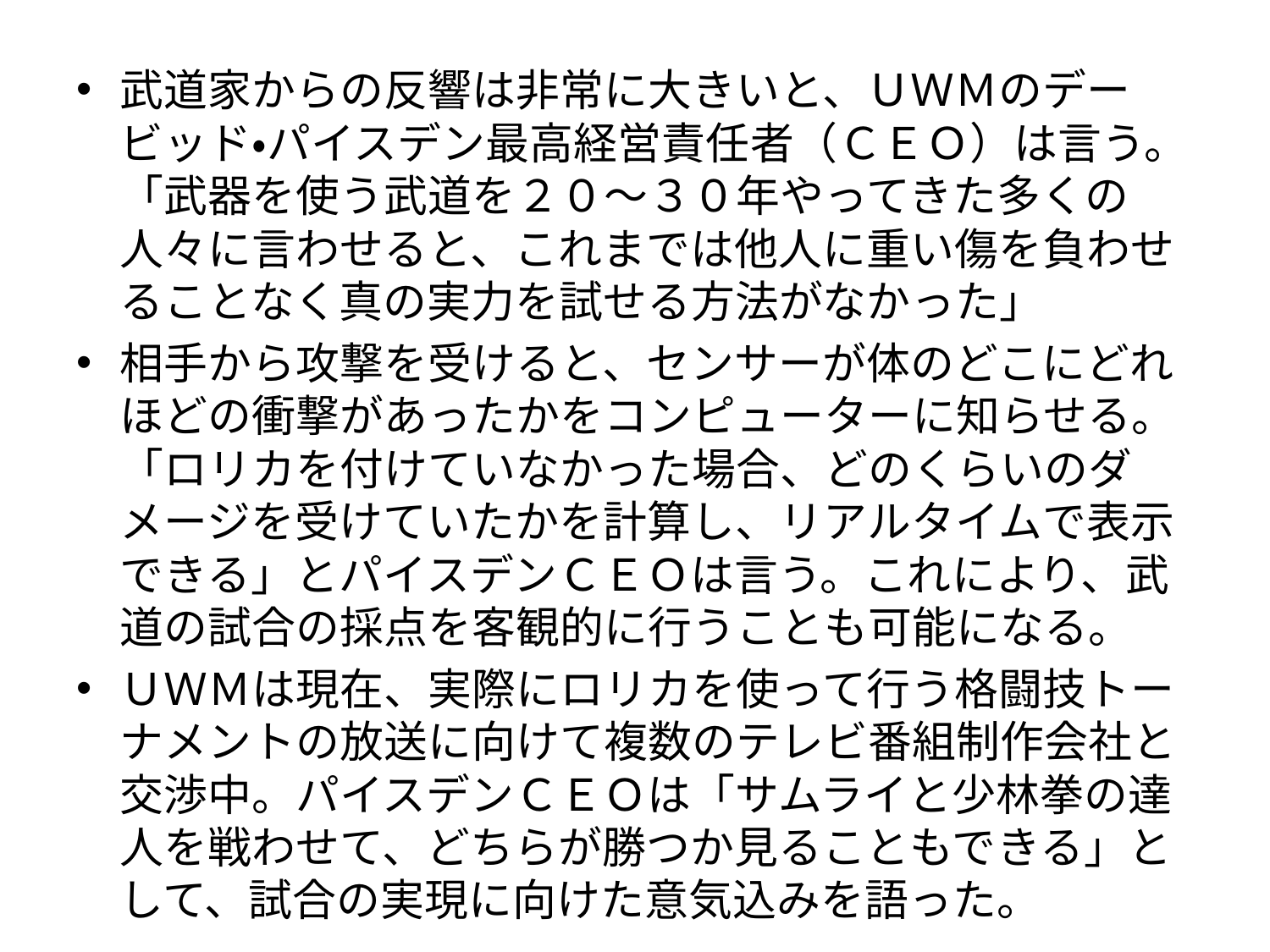

武道家からの反響は非常に大きいと、ＵＷＭのデービッド・パイスデン最高経営責任者（ＣＥＯ）は言う。「武器を使う武道を２０～３０年やってきた多くの人々に言わせると、これまでは他人に重い傷を負わせることなく真の実力を試せる方法がなかった」
相手から攻撃を受けると、センサーが体のどこにどれほどの衝撃があったかをコンピューターに知らせる。「ロリカを付けていなかった場合、どのくらいのダメージを受けていたかを計算し、リアルタイムで表示できる」とパイスデンＣＥＯは言う。これにより、武道の試合の採点を客観的に行うことも可能になる。
ＵＷＭは現在、実際にロリカを使って行う格闘技トーナメントの放送に向けて複数のテレビ番組制作会社と交渉中。パイスデンＣＥＯは「サムライと少林拳の達人を戦わせて、どちらが勝つか見ることもできる」として、試合の実現に向けた意気込みを語った。